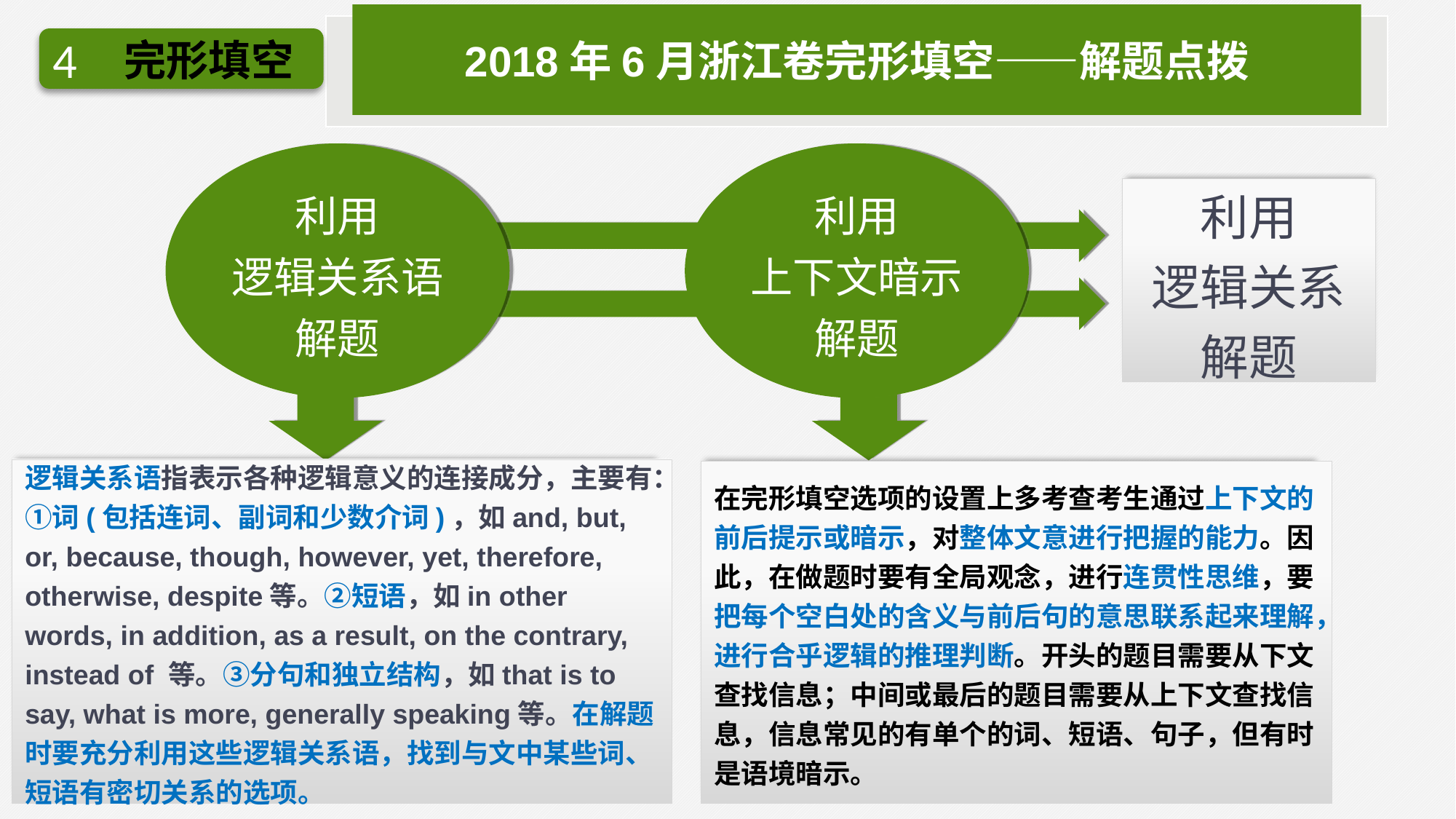

2018年6月浙江卷完形填空——解题点拨

4
完形填空
利用
逻辑关系语
解题
利用
上下文暗示
解题
利用
逻辑关系解题

逻辑关系语指表示各种逻辑意义的连接成分，主要有：①词(包括连词、副词和少数介词)，如and, but, or, because, though, however, yet, therefore, otherwise, despite等。②短语，如in other words, in addition, as a result, on the contrary, instead of 等。③分句和独立结构，如that is to say, what is more, generally speaking等。在解题时要充分利用这些逻辑关系语，找到与文中某些词、短语有密切关系的选项。
在完形填空选项的设置上多考查考生通过上下文的前后提示或暗示，对整体文意进行把握的能力。因此，在做题时要有全局观念，进行连贯性思维，要把每个空白处的含义与前后句的意思联系起来理解，进行合乎逻辑的推理判断。开头的题目需要从下文查找信息；中间或最后的题目需要从上下文查找信息，信息常见的有单个的词、短语、句子，但有时是语境暗示。